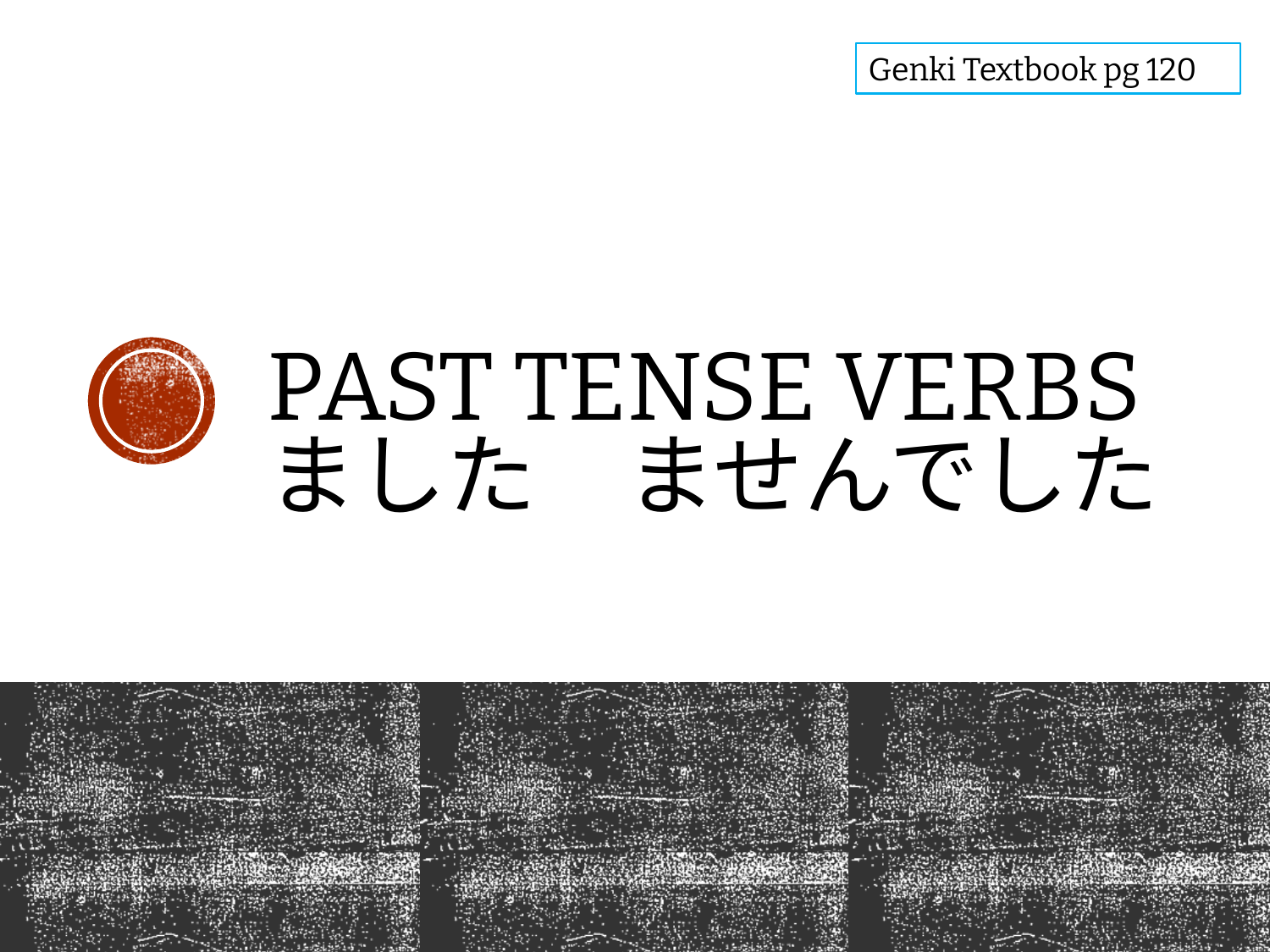

Genki Textbook pg 120
# Past tense VERBS ました　ませんでした